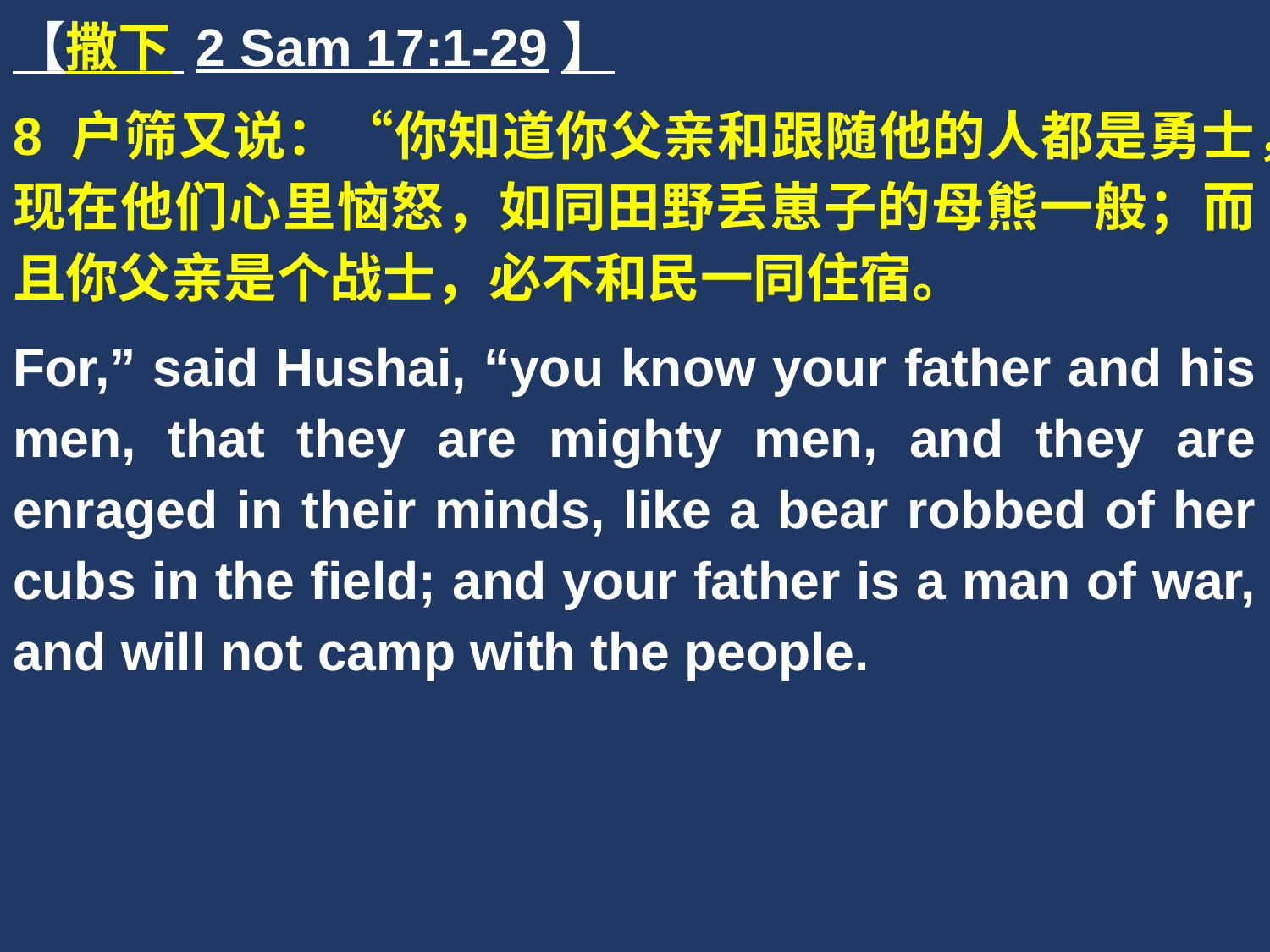

【撒下 2 Sam 17:1-29】
8 户筛又说：“你知道你父亲和跟随他的人都是勇士，现在他们心里恼怒，如同田野丢崽子的母熊一般；而且你父亲是个战士，必不和民一同住宿。
For,” said Hushai, “you know your father and his men, that they are mighty men, and they are enraged in their minds, like a bear robbed of her cubs in the field; and your father is a man of war, and will not camp with the people.